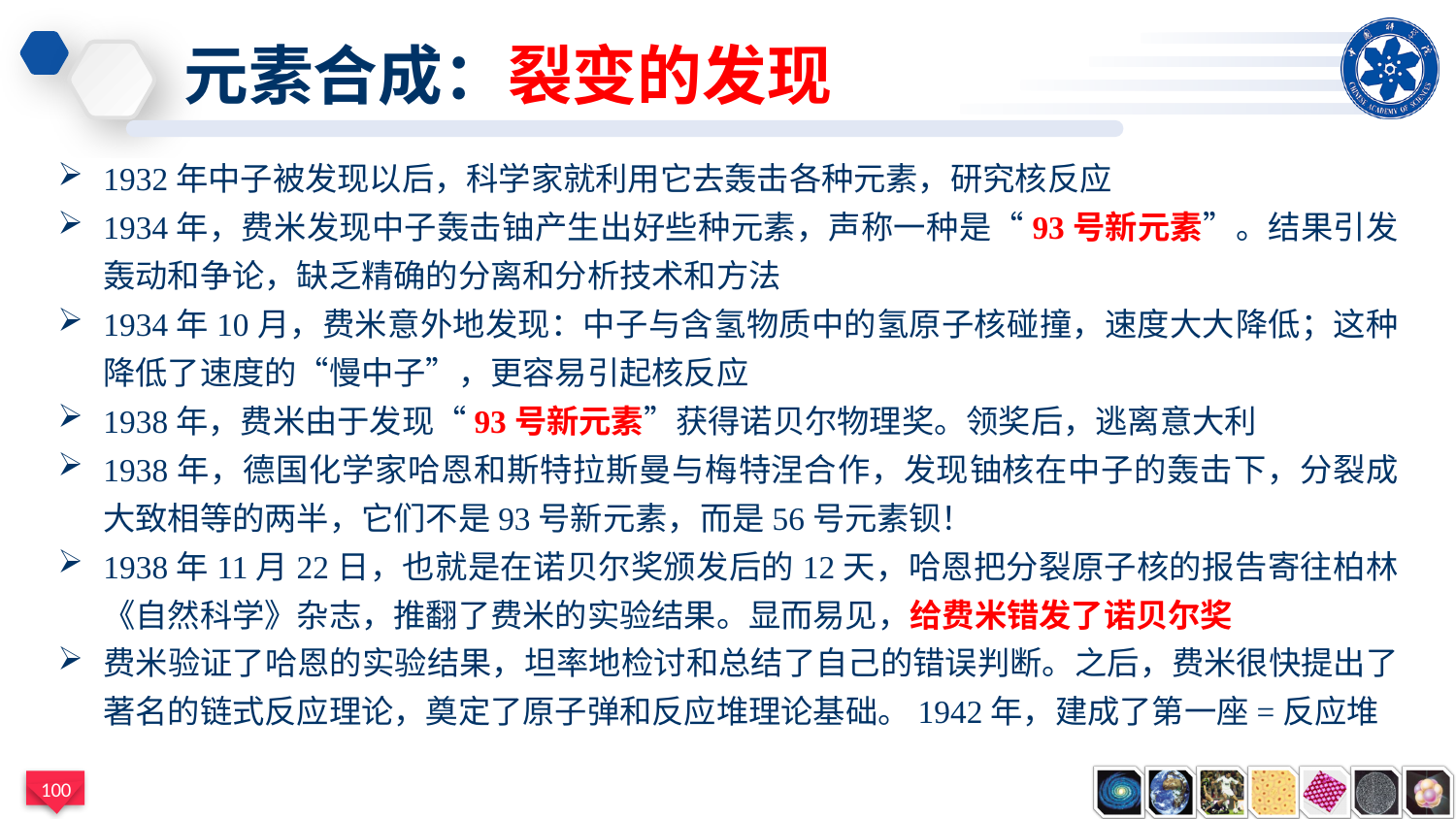

元素合成：裂变的发现
1932年中子被发现以后，科学家就利用它去轰击各种元素，研究核反应
1934年，费米发现中子轰击铀产生出好些种元素，声称一种是“93号新元素”。结果引发轰动和争论，缺乏精确的分离和分析技术和方法
1934年10月，费米意外地发现：中子与含氢物质中的氢原子核碰撞，速度大大降低；这种降低了速度的“慢中子”，更容易引起核反应
1938年，费米由于发现“93号新元素”获得诺贝尔物理奖。领奖后，逃离意大利
1938年，德国化学家哈恩和斯特拉斯曼与梅特涅合作，发现铀核在中子的轰击下，分裂成大致相等的两半，它们不是93号新元素，而是56号元素钡！
1938年11月22日，也就是在诺贝尔奖颁发后的12天，哈恩把分裂原子核的报告寄往柏林《自然科学》杂志，推翻了费米的实验结果。显而易见，给费米错发了诺贝尔奖
费米验证了哈恩的实验结果，坦率地检讨和总结了自己的错误判断。之后，费米很快提出了著名的链式反应理论，奠定了原子弹和反应堆理论基础。1942年，建成了第一座=反应堆